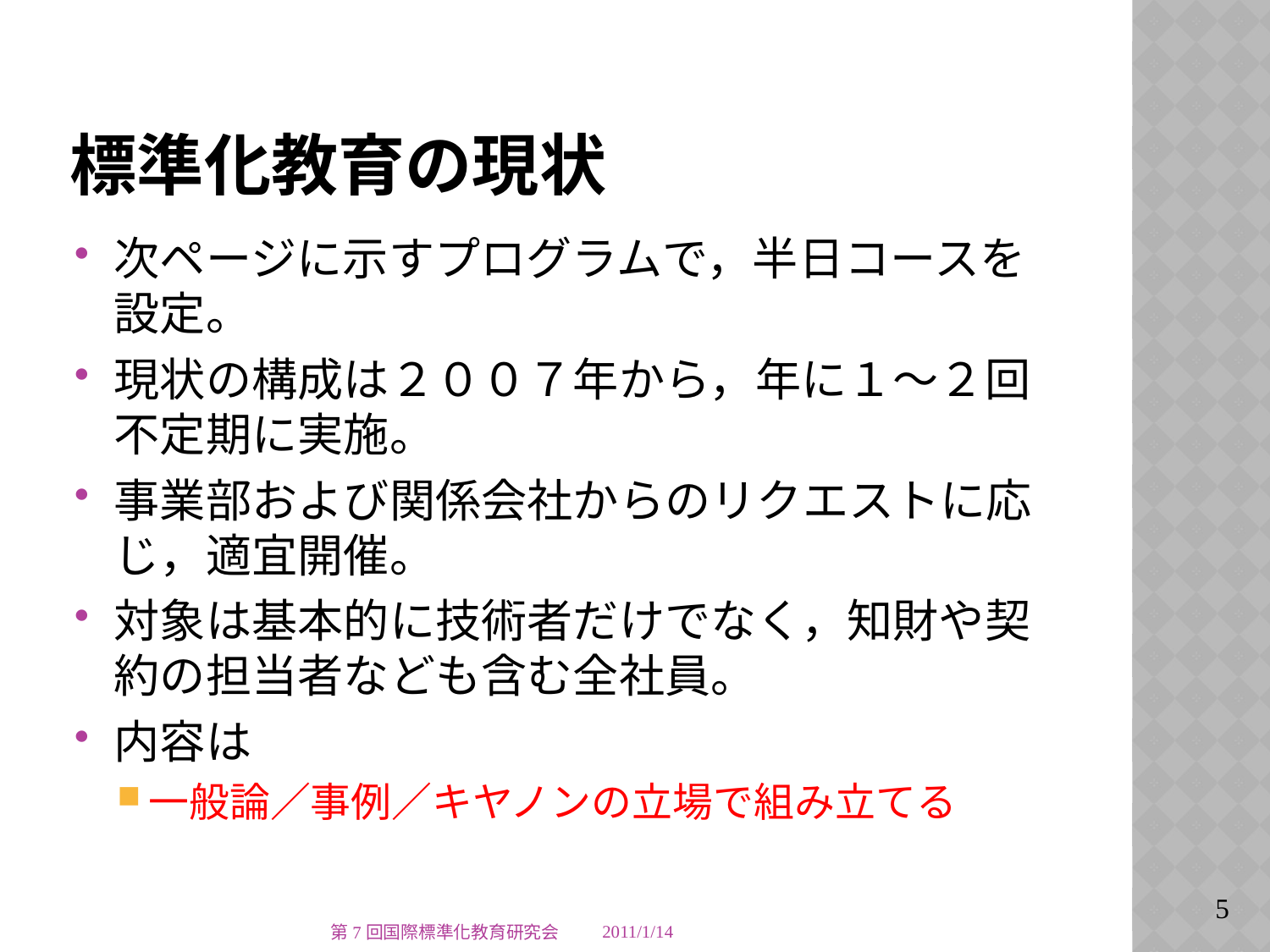

# 標準化教育の現状
次ページに示すプログラムで，半日コースを設定。
現状の構成は２００７年から，年に１～２回不定期に実施。
事業部および関係会社からのリクエストに応じ，適宜開催。
対象は基本的に技術者だけでなく，知財や契約の担当者なども含む全社員。
内容は
一般論／事例／キヤノンの立場で組み立てる

第7回国際標準化教育研究会
2011/1/14